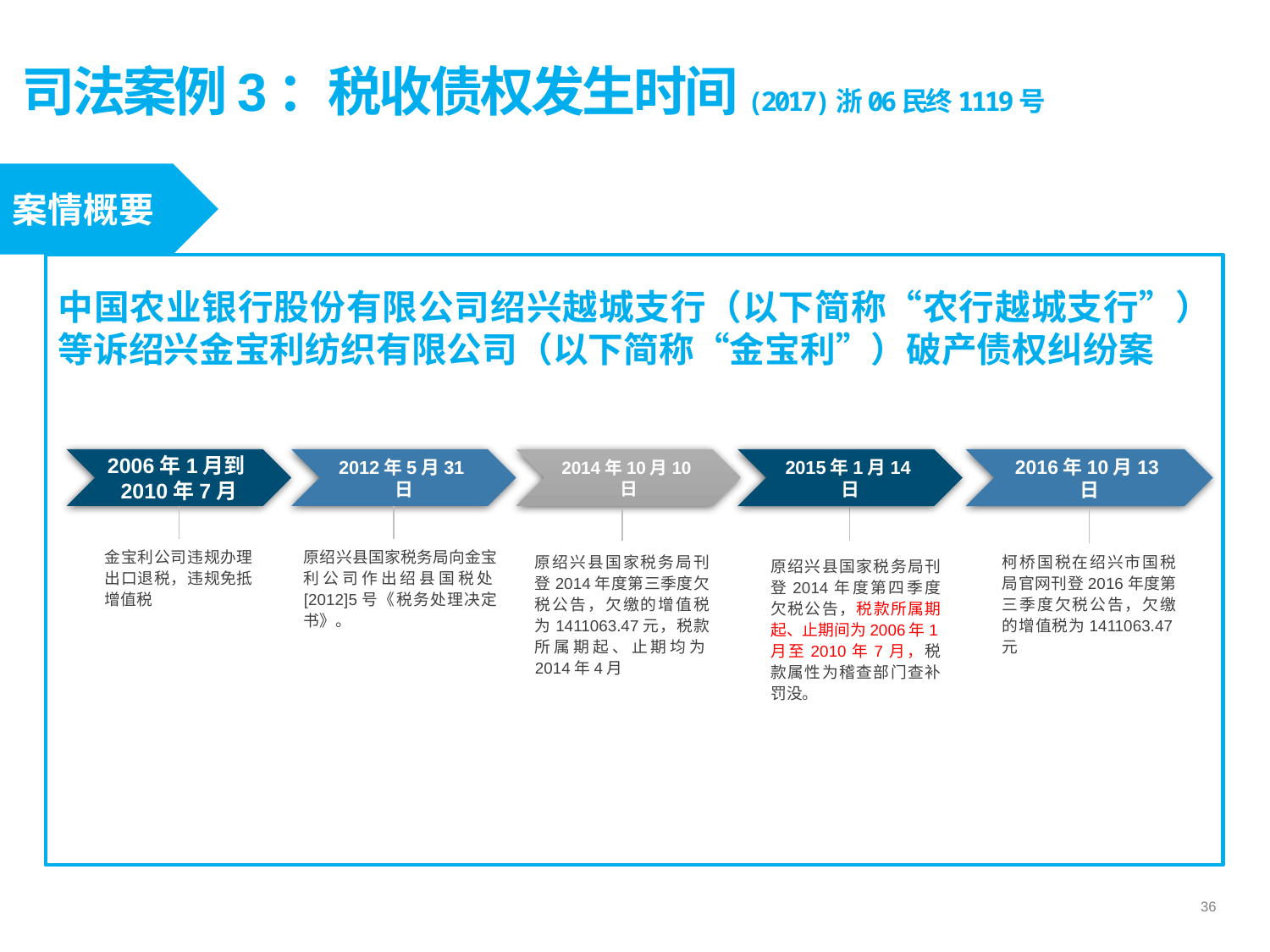

# 司法案例3：税收债权发生时间(2017)浙06民终1119号
案情概要
中国农业银行股份有限公司绍兴越城支行（以下简称“农行越城支行”）等诉绍兴金宝利纺织有限公司（以下简称“金宝利”）破产债权纠纷案

2014年10月10日
2015年1月14日
2016年10月13日
2006年1月到2010年7月
2012年5月31日
金宝利公司违规办理出口退税，违规免抵增值税
原绍兴县国家税务局向金宝利公司作出绍县国税处[2012]5号《税务处理决定书》。
原绍兴县国家税务局刊登2014年度第三季度欠税公告，欠缴的增值税为1411063.47元，税款所属期起、止期均为2014年4月
柯桥国税在绍兴市国税局官网刊登2016年度第三季度欠税公告，欠缴的增值税为1411063.47元
原绍兴县国家税务局刊登2014年度第四季度欠税公告，税款所属期起、止期间为2006年1月至2010年7月，税款属性为稽查部门查补罚没。
36